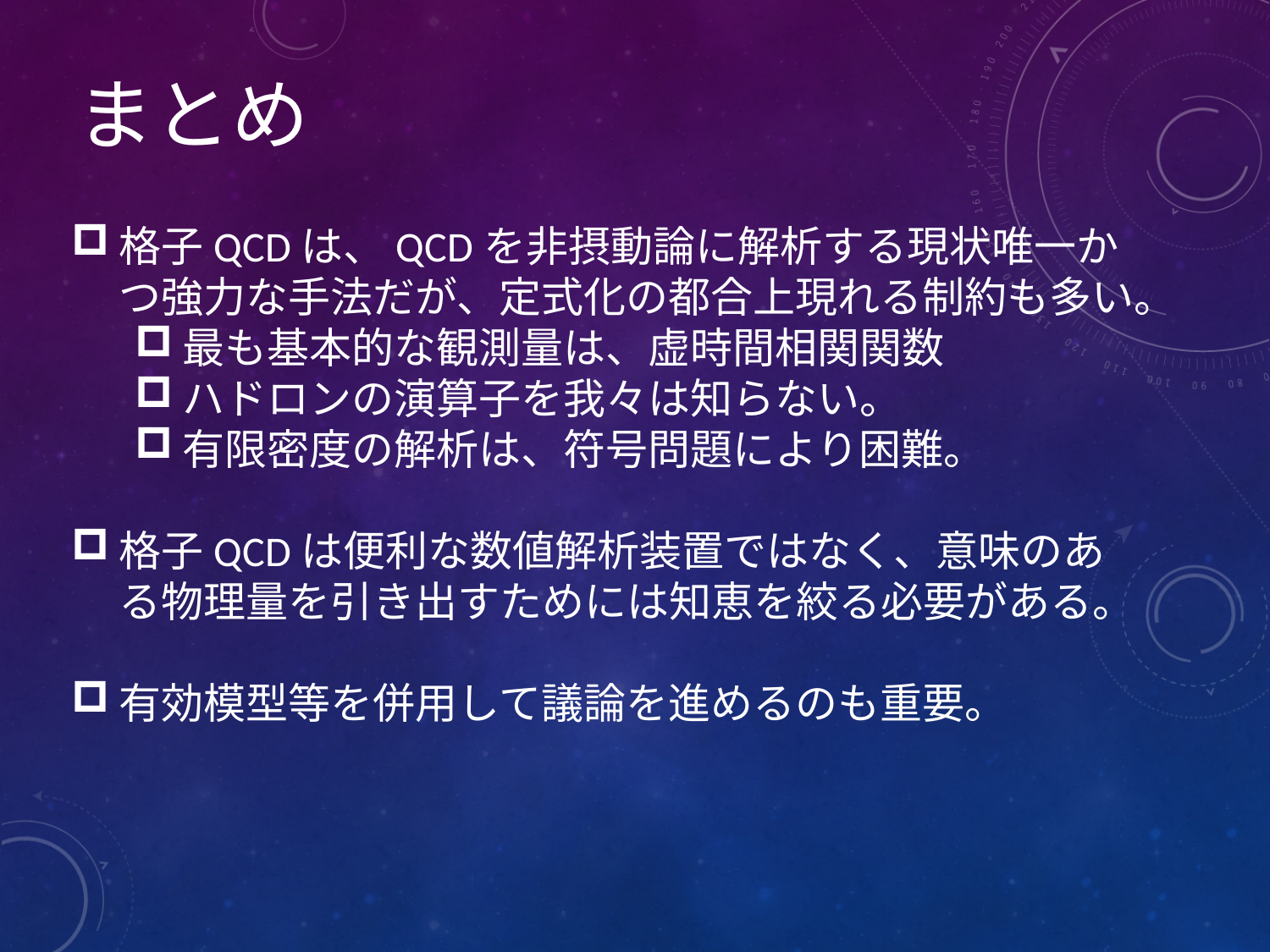

# まとめ
格子QCDは、QCDを非摂動論に解析する現状唯一かつ強力な手法だが、定式化の都合上現れる制約も多い。
最も基本的な観測量は、虚時間相関関数
ハドロンの演算子を我々は知らない。
有限密度の解析は、符号問題により困難。

格子QCDは便利な数値解析装置ではなく、意味のある物理量を引き出すためには知恵を絞る必要がある。

有効模型等を併用して議論を進めるのも重要。